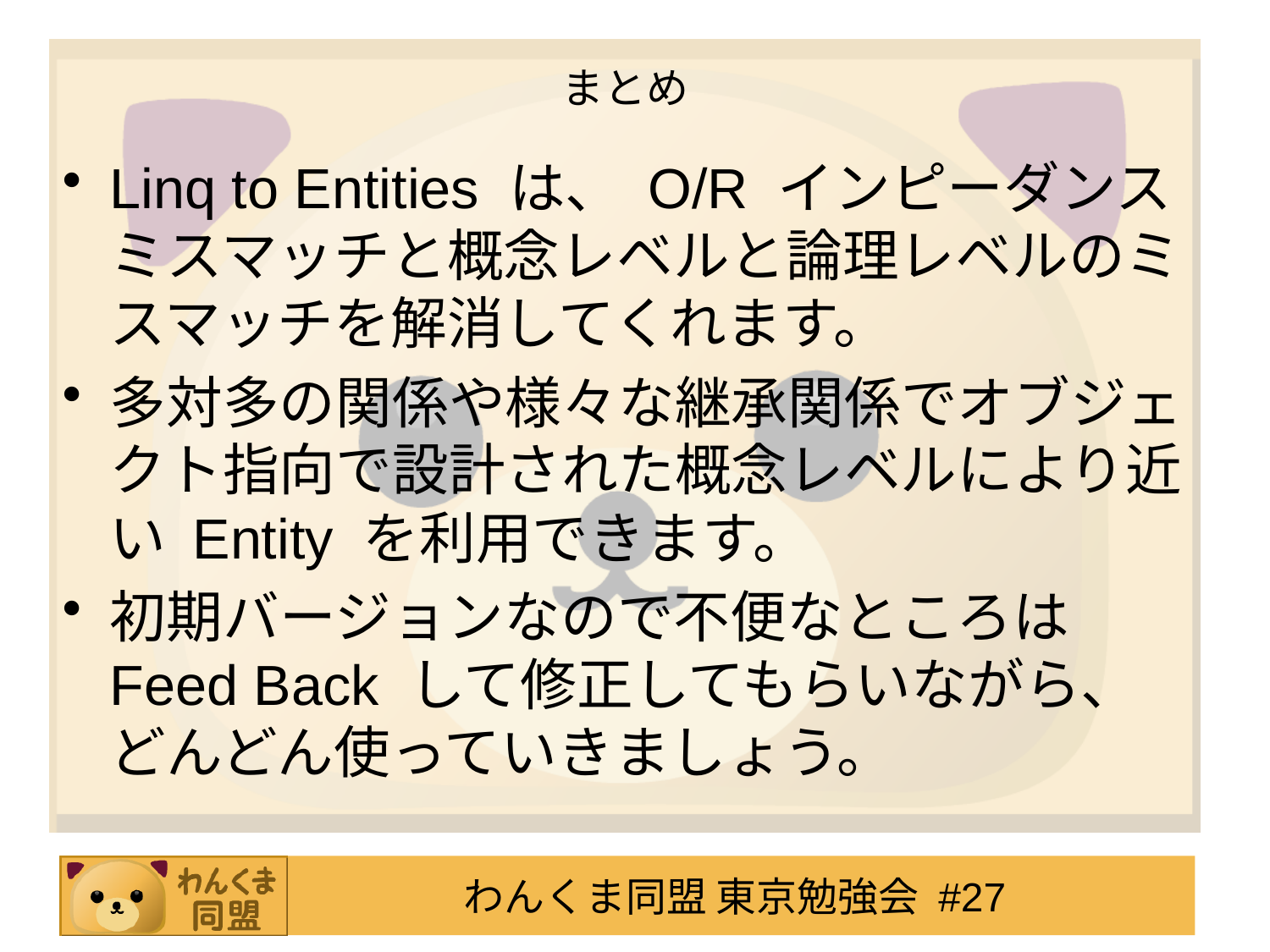

# まとめ
Linq to Entities は、 O/R インピーダンスミスマッチと概念レベルと論理レベルのミスマッチを解消してくれます。
多対多の関係や様々な継承関係でオブジェクト指向で設計された概念レベルにより近い Entity を利用できます。
初期バージョンなので不便なところは Feed Back して修正してもらいながら、どんどん使っていきましょう。